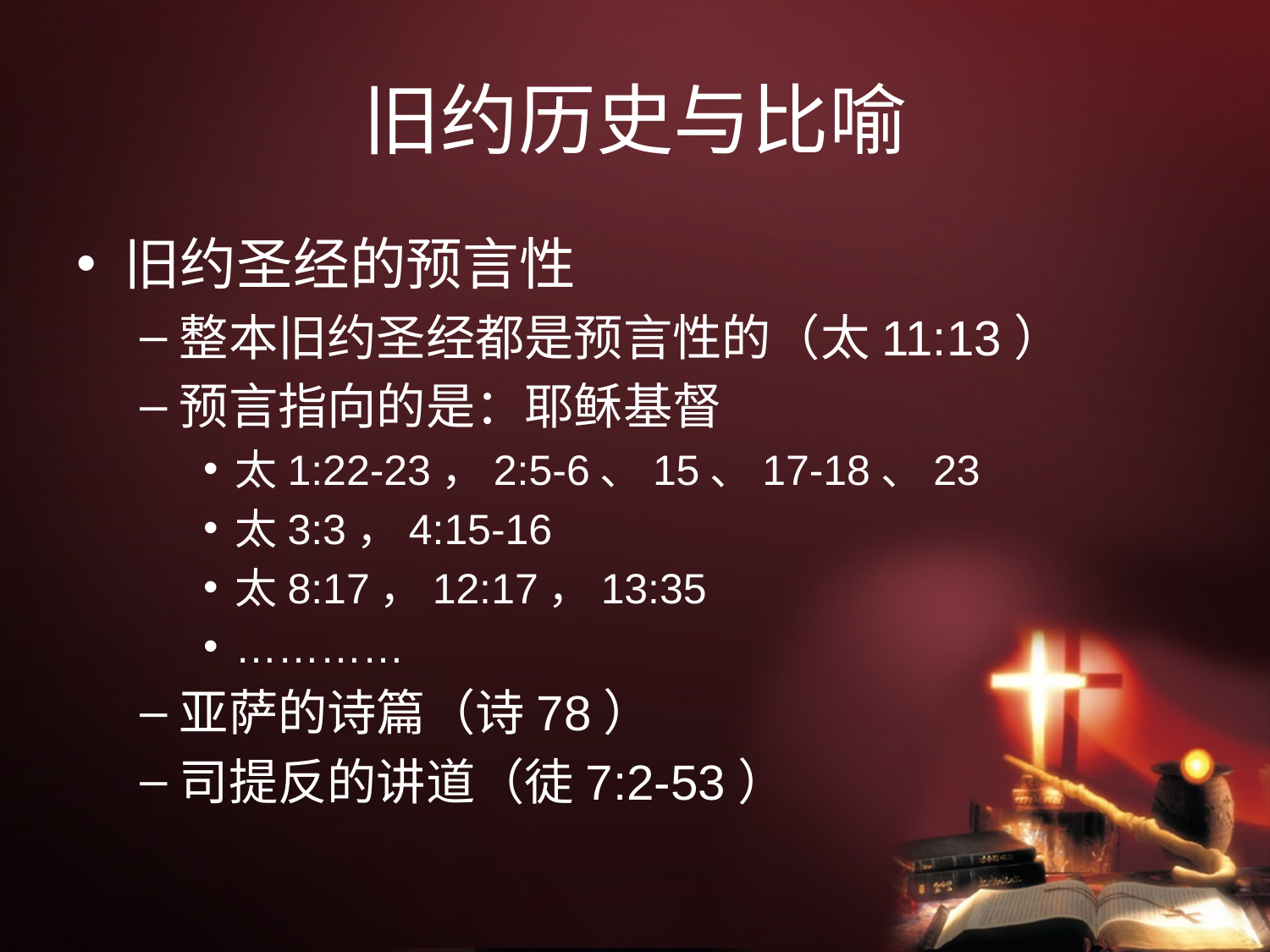

# 旧约历史与比喻
旧约圣经的预言性
整本旧约圣经都是预言性的（太11:13）
预言指向的是：耶稣基督
太1:22-23，2:5-6、15、17-18、23
太3:3，4:15-16
太8:17，12:17，13:35
…………
亚萨的诗篇（诗78）
司提反的讲道（徒7:2-53）